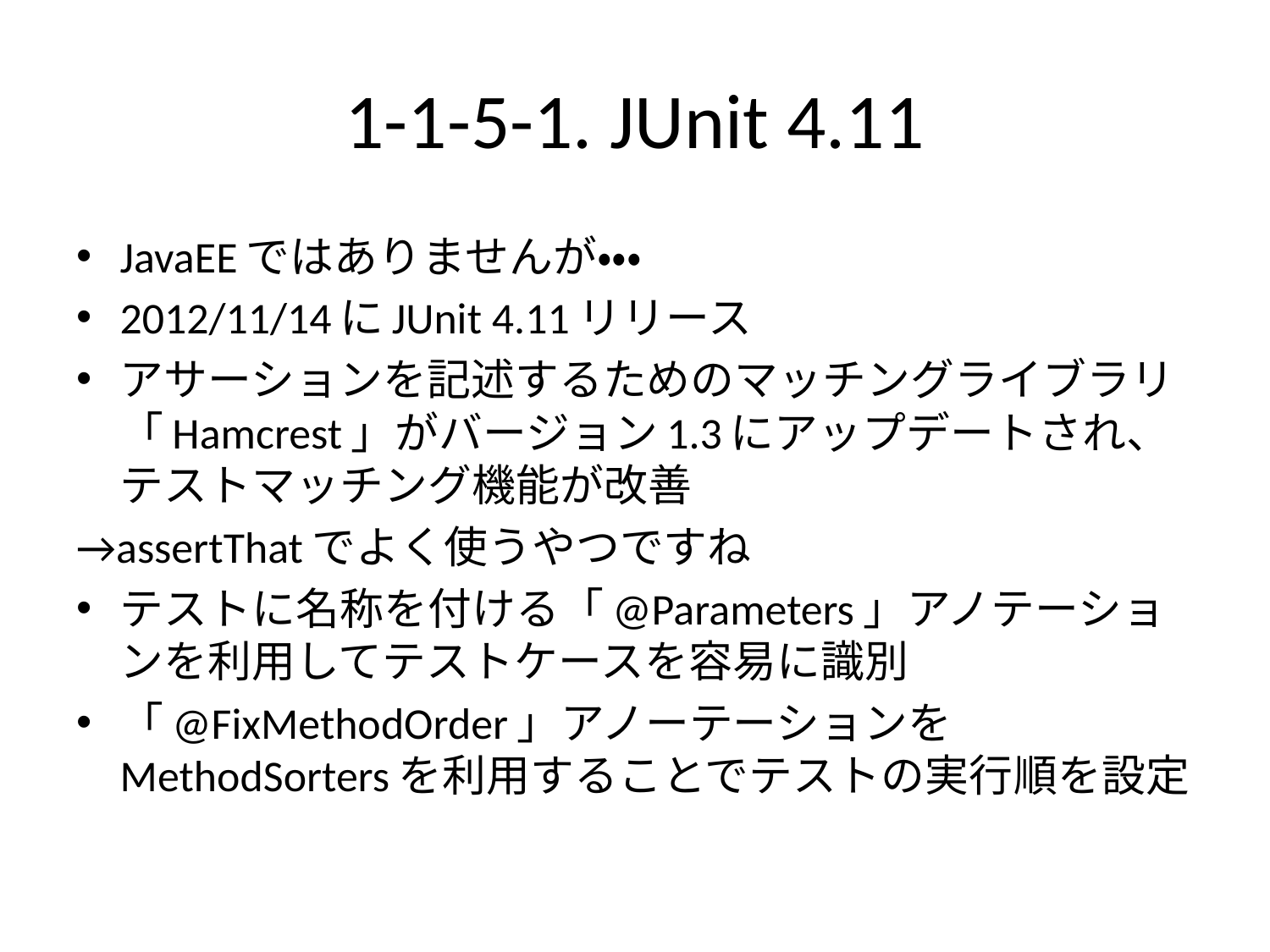

# 1-1-5-1. JUnit 4.11
JavaEEではありませんが・・・
2012/11/14にJUnit 4.11リリース
アサーションを記述するためのマッチングライブラリ「Hamcrest」がバージョン1.3にアップデートされ、テストマッチング機能が改善
→assertThatでよく使うやつですね
テストに名称を付ける「@Parameters」アノテーションを利用してテストケースを容易に識別
「@FixMethodOrder」アノーテーションをMethodSortersを利用することでテストの実行順を設定